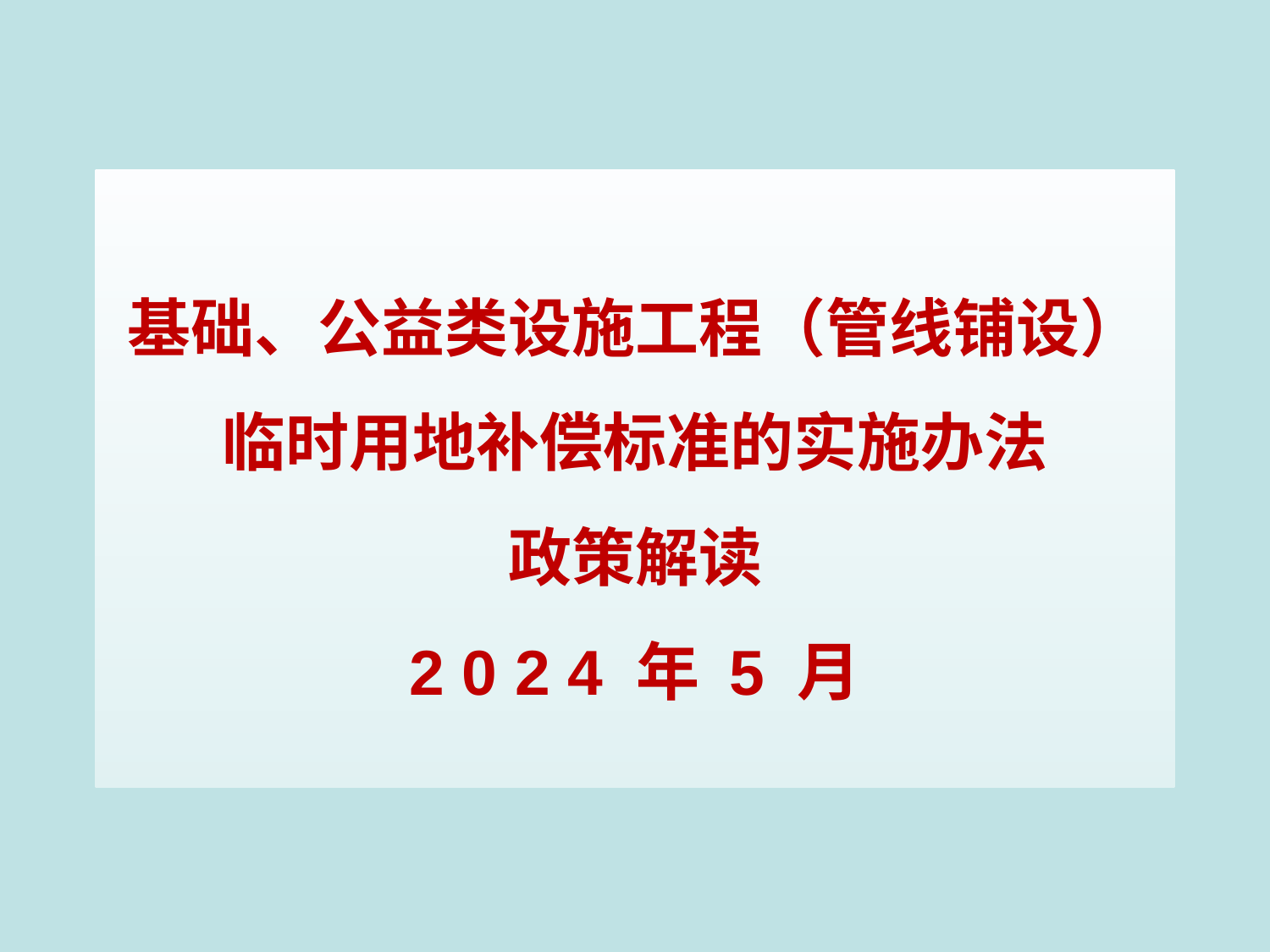

# 基础、公益类设施工程（管线铺设）临时用地补偿标准的实施办法 政策解读 2 0 2 4 年 5 月
2 0 2 3 年 5 月